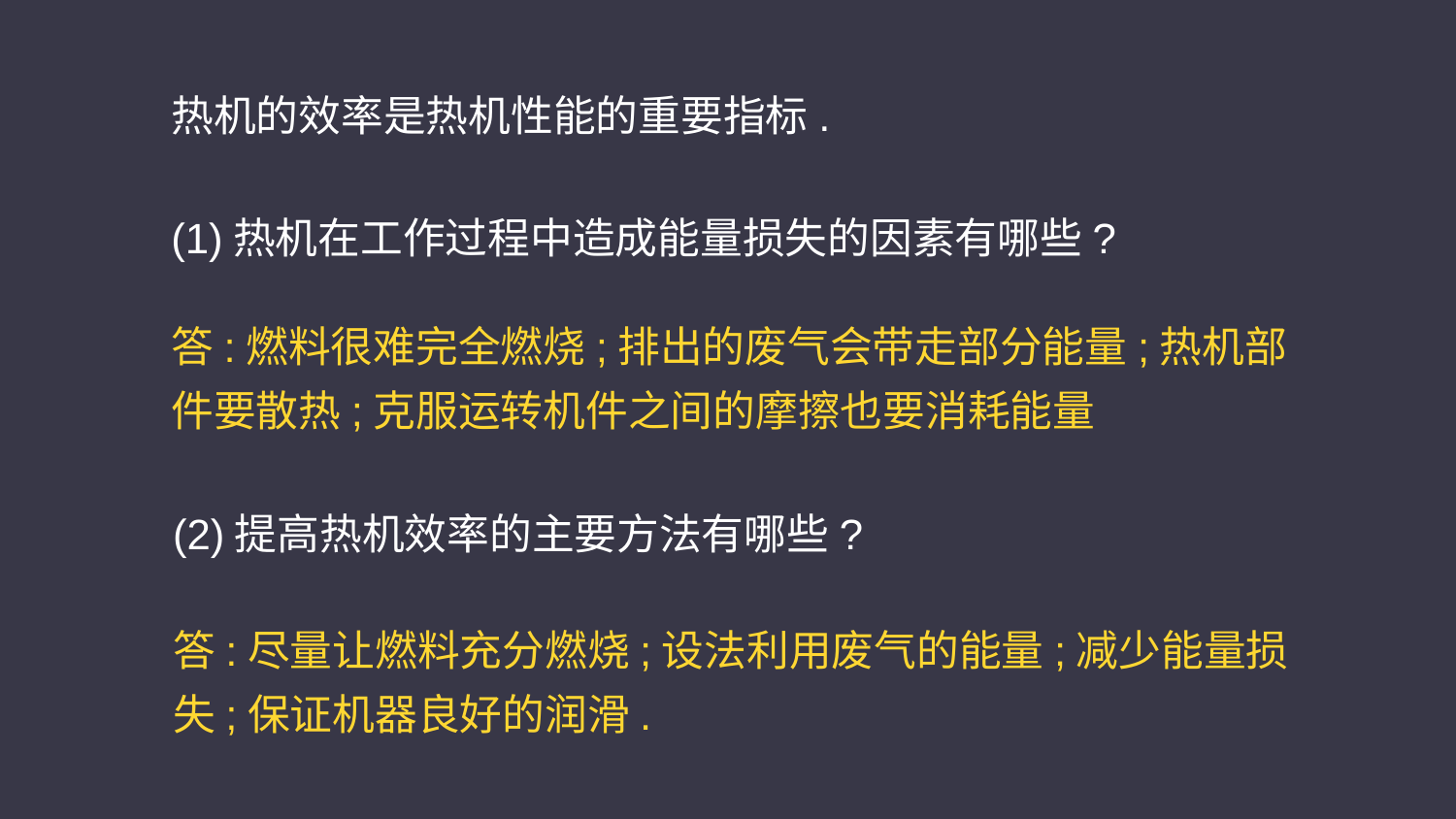

热机的效率是热机性能的重要指标.
(1)热机在工作过程中造成能量损失的因素有哪些?
答:燃料很难完全燃烧;排出的废气会带走部分能量;热机部件要散热;克服运转机件之间的摩擦也要消耗能量
(2)提高热机效率的主要方法有哪些?
答:尽量让燃料充分燃烧;设法利用废气的能量;减少能量损失;保证机器良好的润滑.